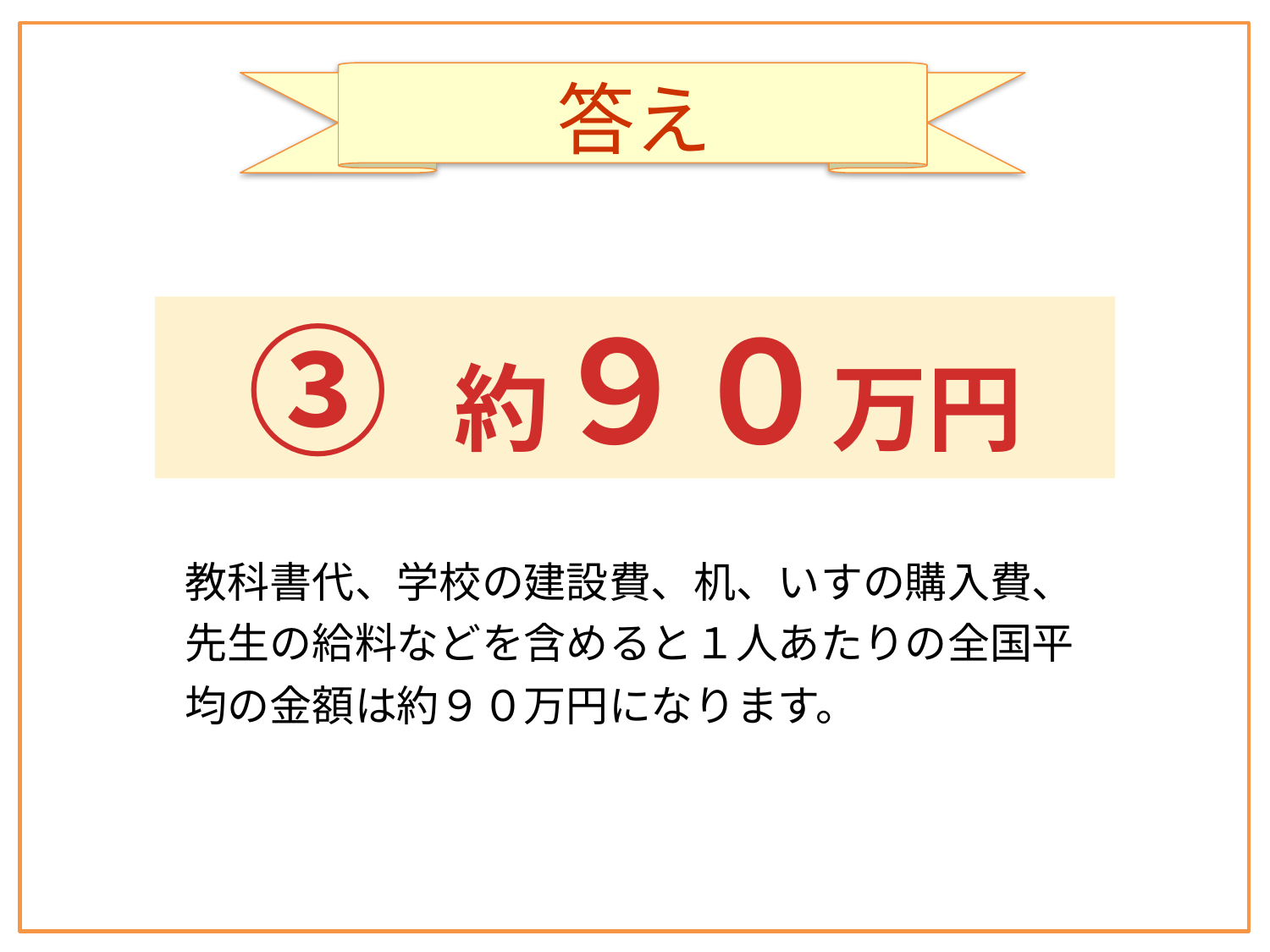

# 答え
③ 約９０万円
教科書代、学校の建設費、机、いすの購入費、
先生の給料などを含めると１人あたりの全国平
均の金額は約９０万円になります。